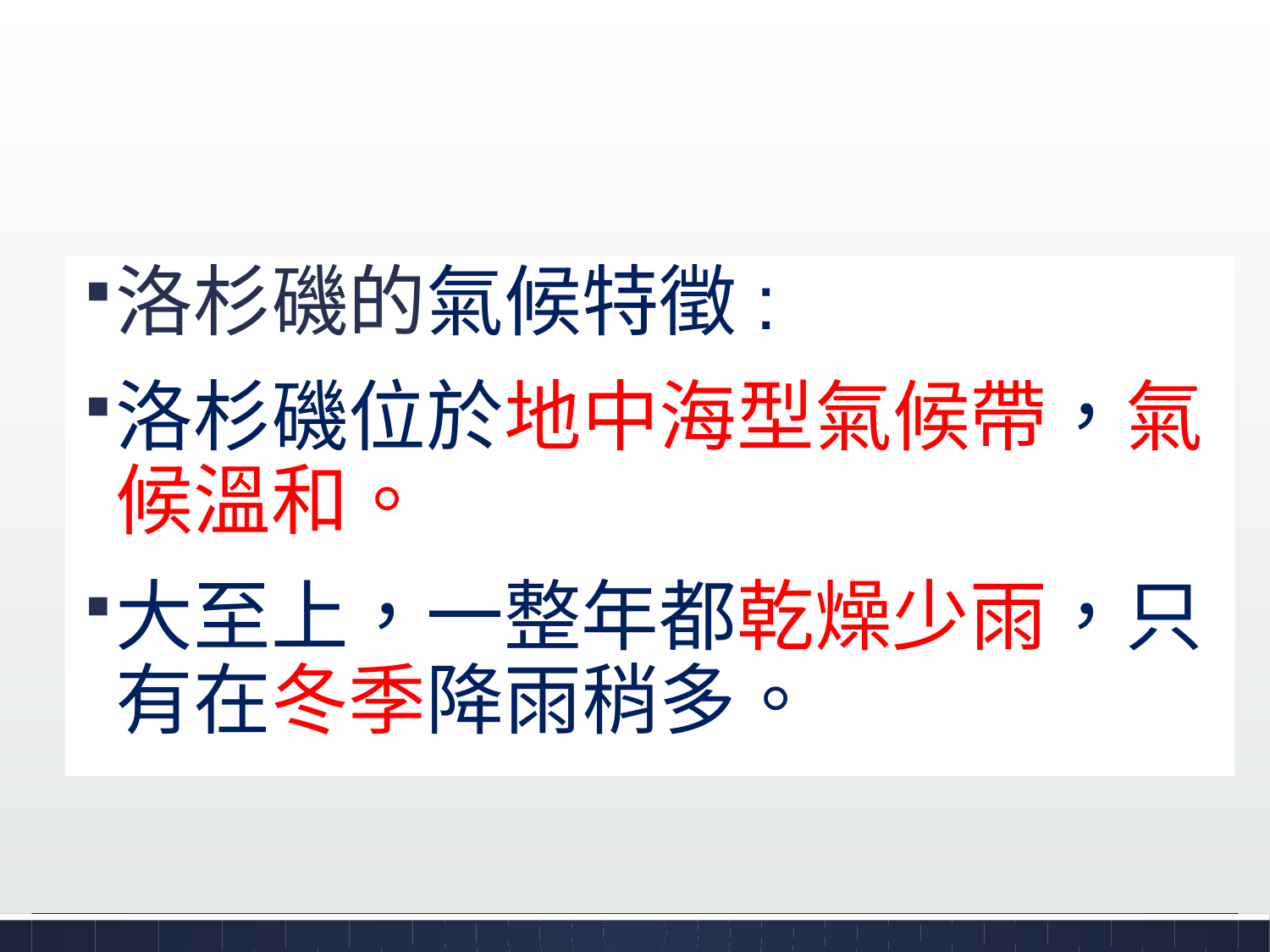

洛杉磯的氣候特徵:
洛杉磯位於地中海型氣候帶，氣候溫和。
大至上，一整年都乾燥少雨，只有在冬季降雨稍多。